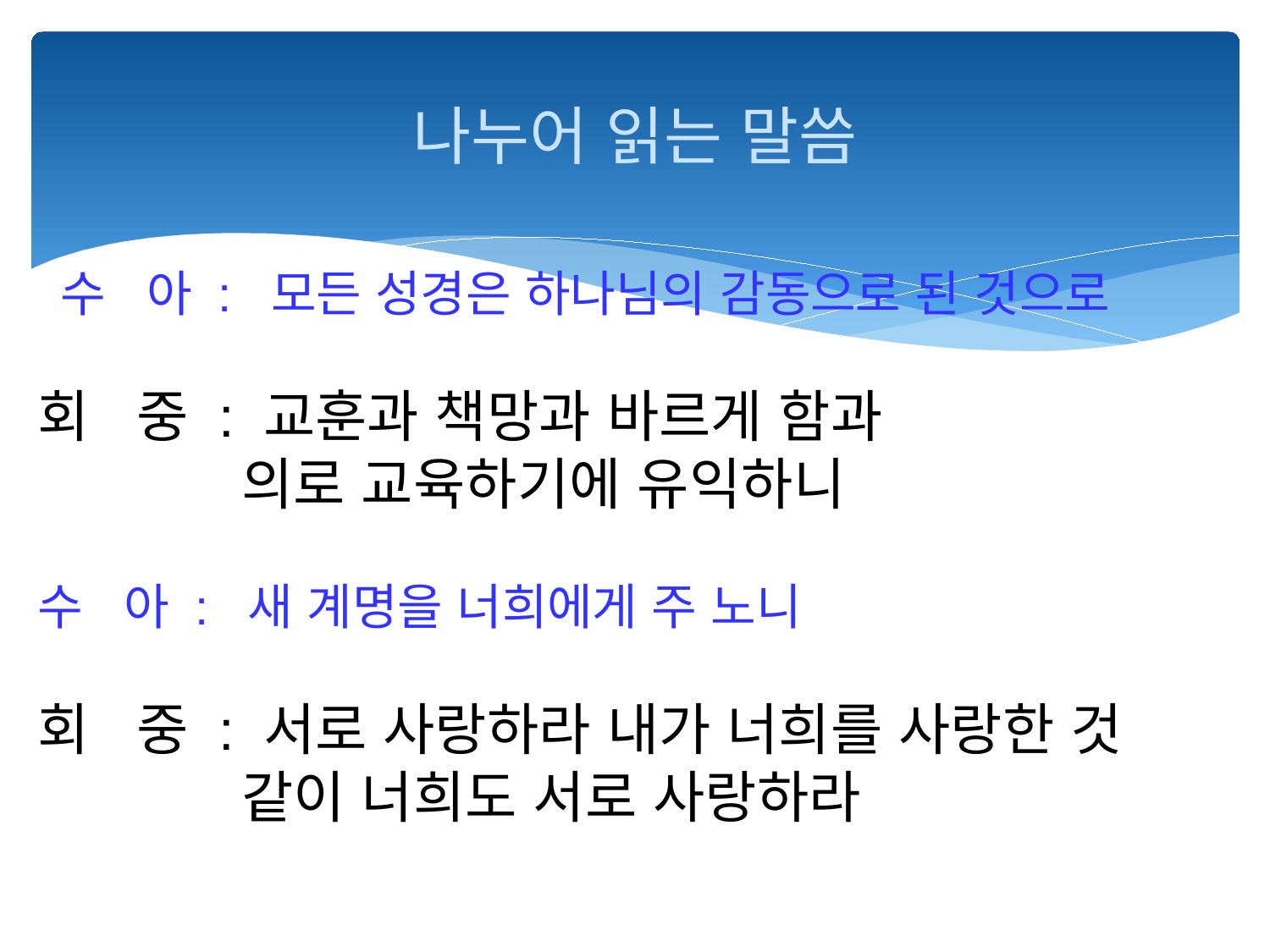

# 나누어 읽는 말씀
 수   아 :  모든 성경은 하나님의 감동으로 된 것으로

회   중 : 교훈과 책망과 바르게 함과
            의로 교육하기에 유익하니

수   아 :  새 계명을 너희에게 주 노니

회   중 : 서로 사랑하라 내가 너희를 사랑한 것
            같이 너희도 서로 사랑하라